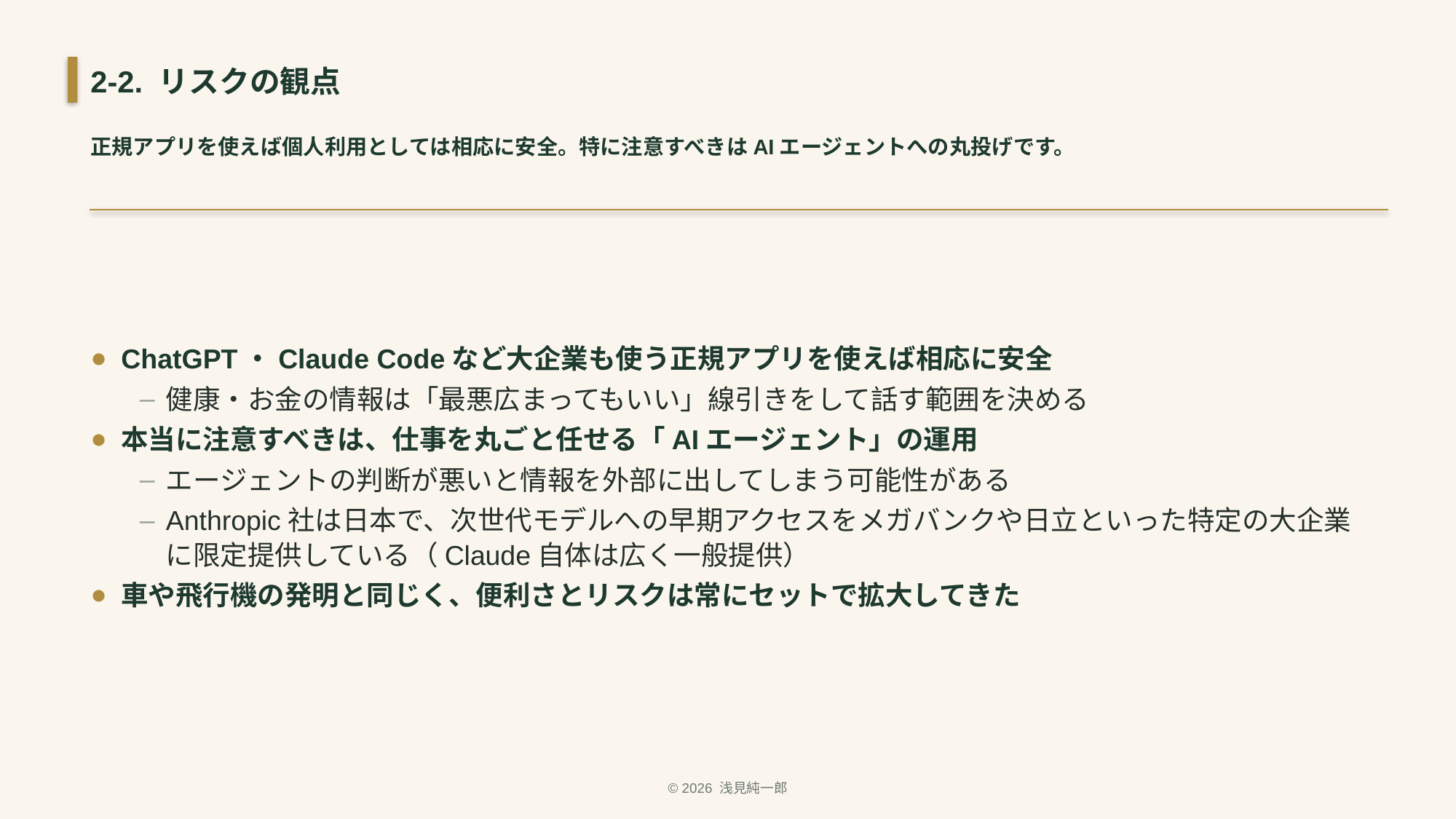

2-2. リスクの観点

正規アプリを使えば個人利用としては相応に安全。特に注意すべきはAIエージェントへの丸投げです。
ChatGPT・Claude Codeなど大企業も使う正規アプリを使えば相応に安全
健康・お金の情報は「最悪広まってもいい」線引きをして話す範囲を決める
本当に注意すべきは、仕事を丸ごと任せる「AIエージェント」の運用
エージェントの判断が悪いと情報を外部に出してしまう可能性がある
Anthropic社は日本で、次世代モデルへの早期アクセスをメガバンクや日立といった特定の大企業に限定提供している（Claude自体は広く一般提供）
車や飛行機の発明と同じく、便利さとリスクは常にセットで拡大してきた
© 2026 浅見純一郎